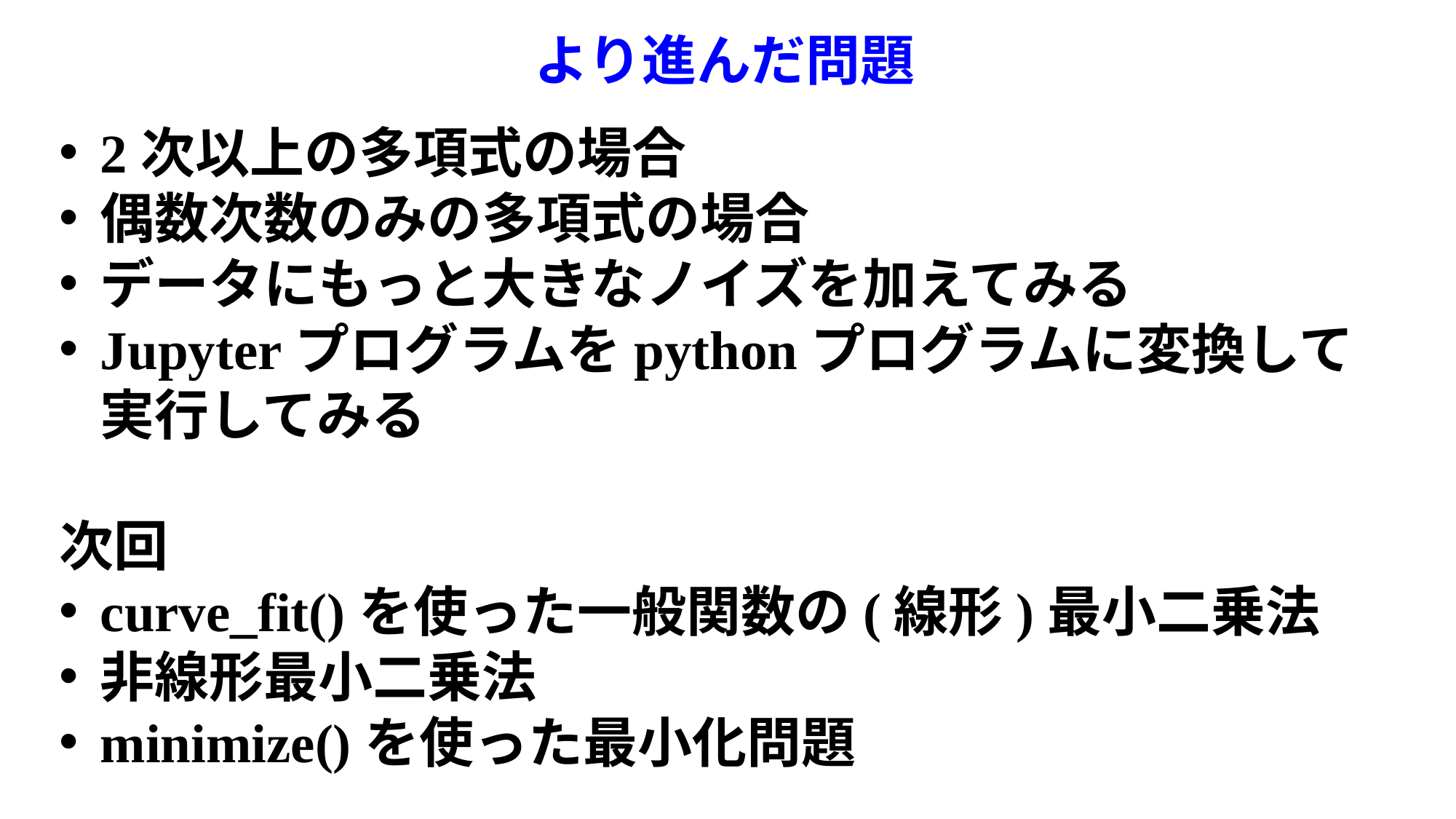

# より進んだ問題
2次以上の多項式の場合
偶数次数のみの多項式の場合
データにもっと大きなノイズを加えてみる
Jupyterプログラムをpythonプログラムに変換して実行してみる

次回
curve_fit()を使った一般関数の(線形)最小二乗法
非線形最小二乗法
minimize()を使った最小化問題